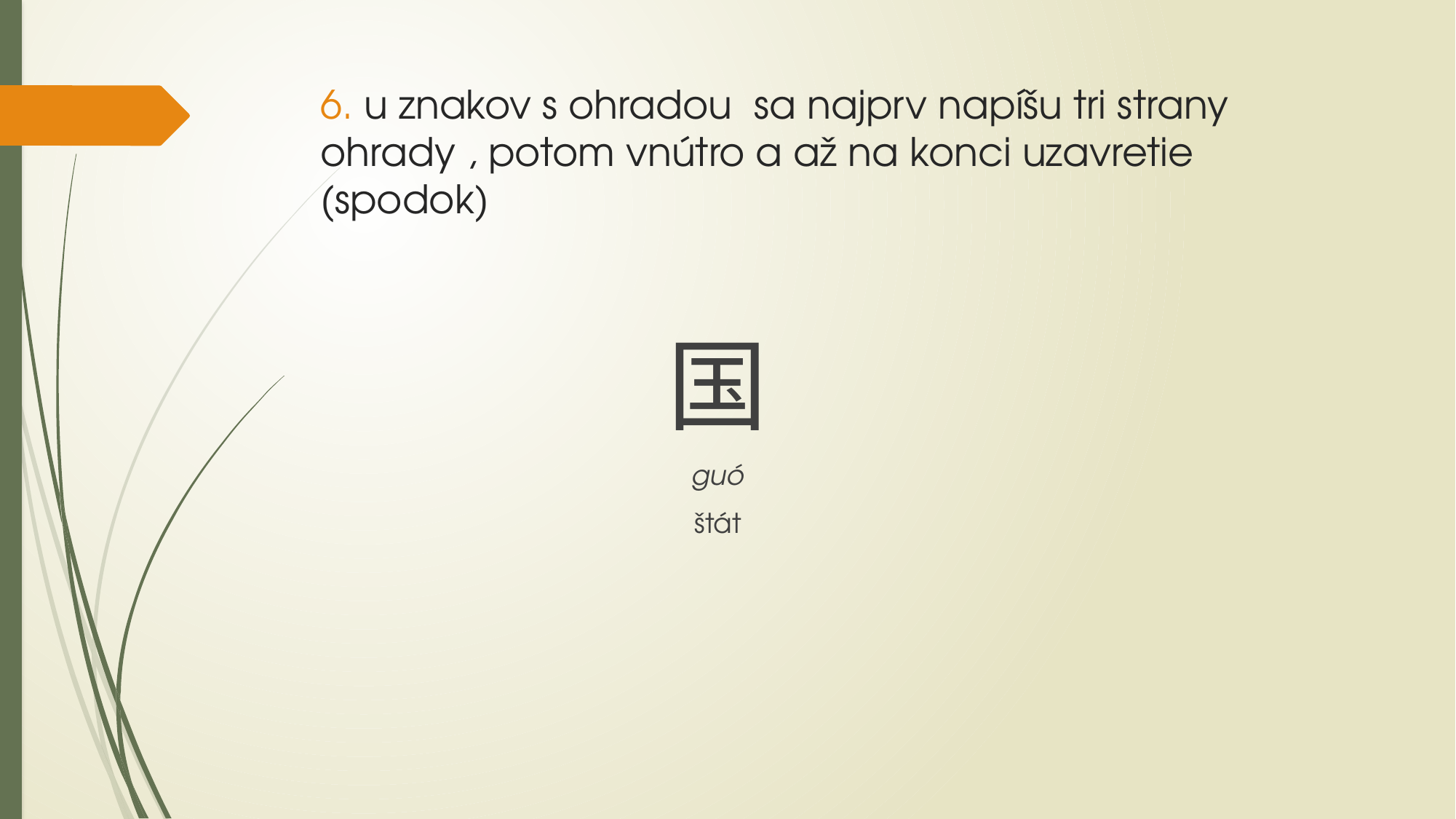

# 6. u znakov s ohradou  sa najprv napíšu tri strany ohrady , potom vnútro a až na konci uzavretie (spodok)
国
guó
štát